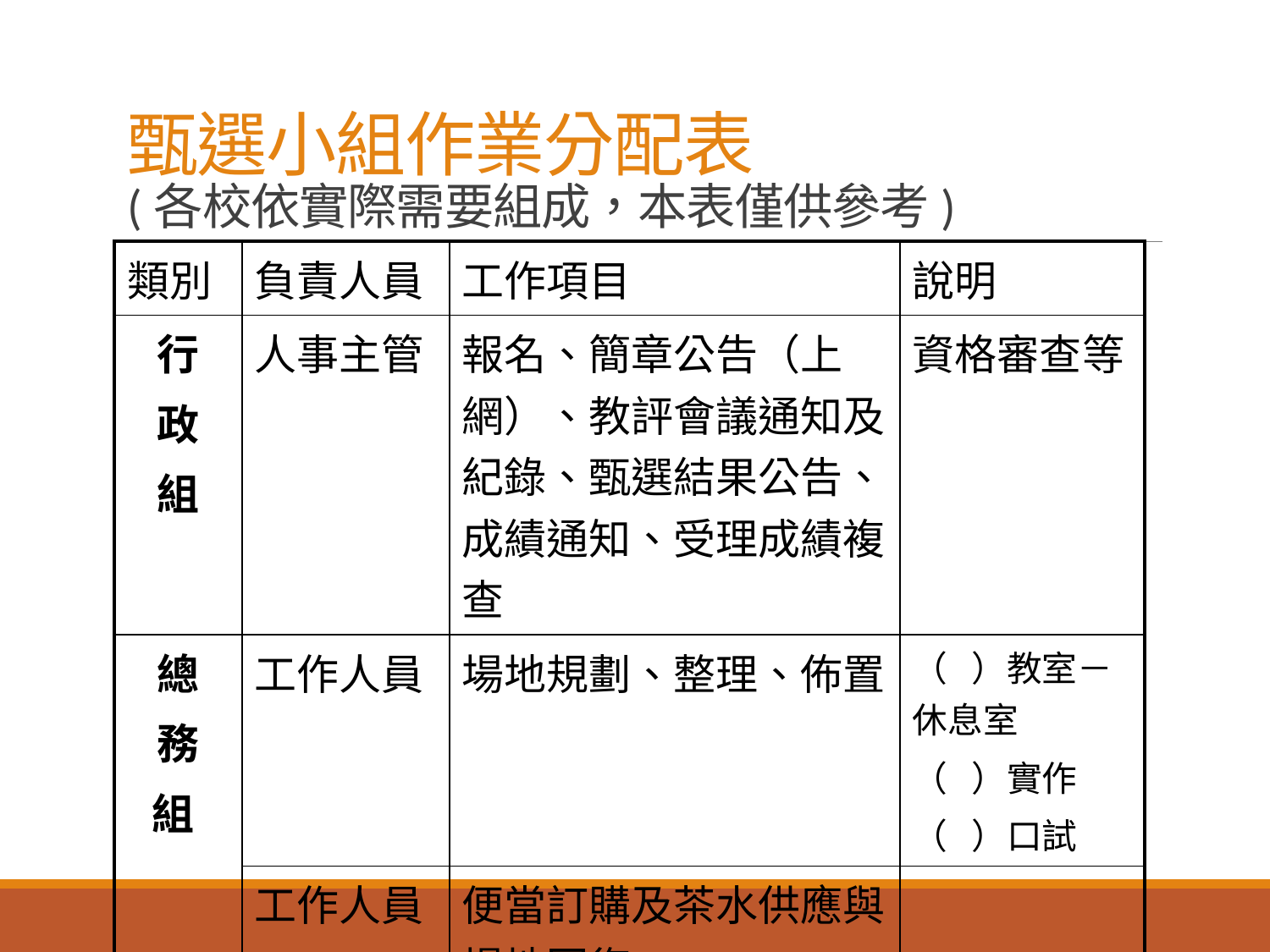

# 甄選小組作業分配表 (各校依實際需要組成，本表僅供參考)
| 類別 | 負責人員 | 工作項目 | 說明 |
| --- | --- | --- | --- |
| 行 政 組 | 人事主管 | 報名、簡章公告（上網）、教評會議通知及紀錄、甄選結果公告、成績通知、受理成績複查 | 資格審查等 |
| 總 務 組 | 工作人員 | 場地規劃、整理、佈置 | （ ）教室－休息室 （ ）實作 （ ）口試 |
|  | 工作人員 | 便當訂購及茶水供應與場地回復 |  |